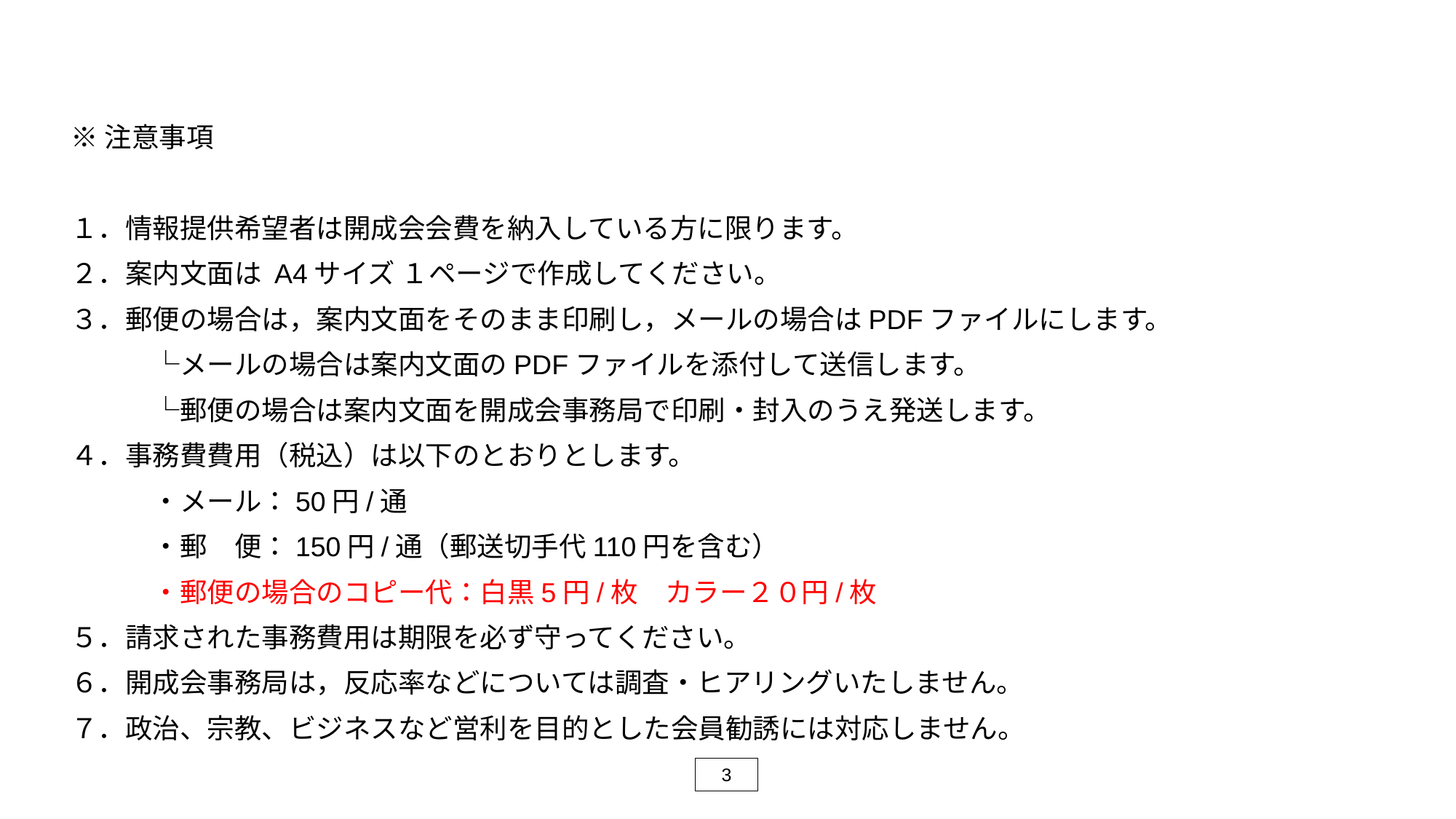

※注意事項

１．情報提供希望者は開成会会費を納入している方に限ります。
２．案内文面は A4サイズ １ページで作成してください。
３．郵便の場合は，案内文面をそのまま印刷し，メールの場合はPDFファイルにします。
　　　└メールの場合は案内文面のPDFファイルを添付して送信します。
　　　└郵便の場合は案内文面を開成会事務局で印刷・封入のうえ発送します。
４．事務費費用（税込）は以下のとおりとします。
　　　・メール：50円/通
　　　・郵　便：150円/通（郵送切手代110円を含む）
　　　・郵便の場合のコピー代：白黒5円/枚　カラー２０円/枚
５．請求された事務費用は期限を必ず守ってください。
６．開成会事務局は，反応率などについては調査・ヒアリングいたしません。
７．政治、宗教、ビジネスなど営利を目的とした会員勧誘には対応しません。
3